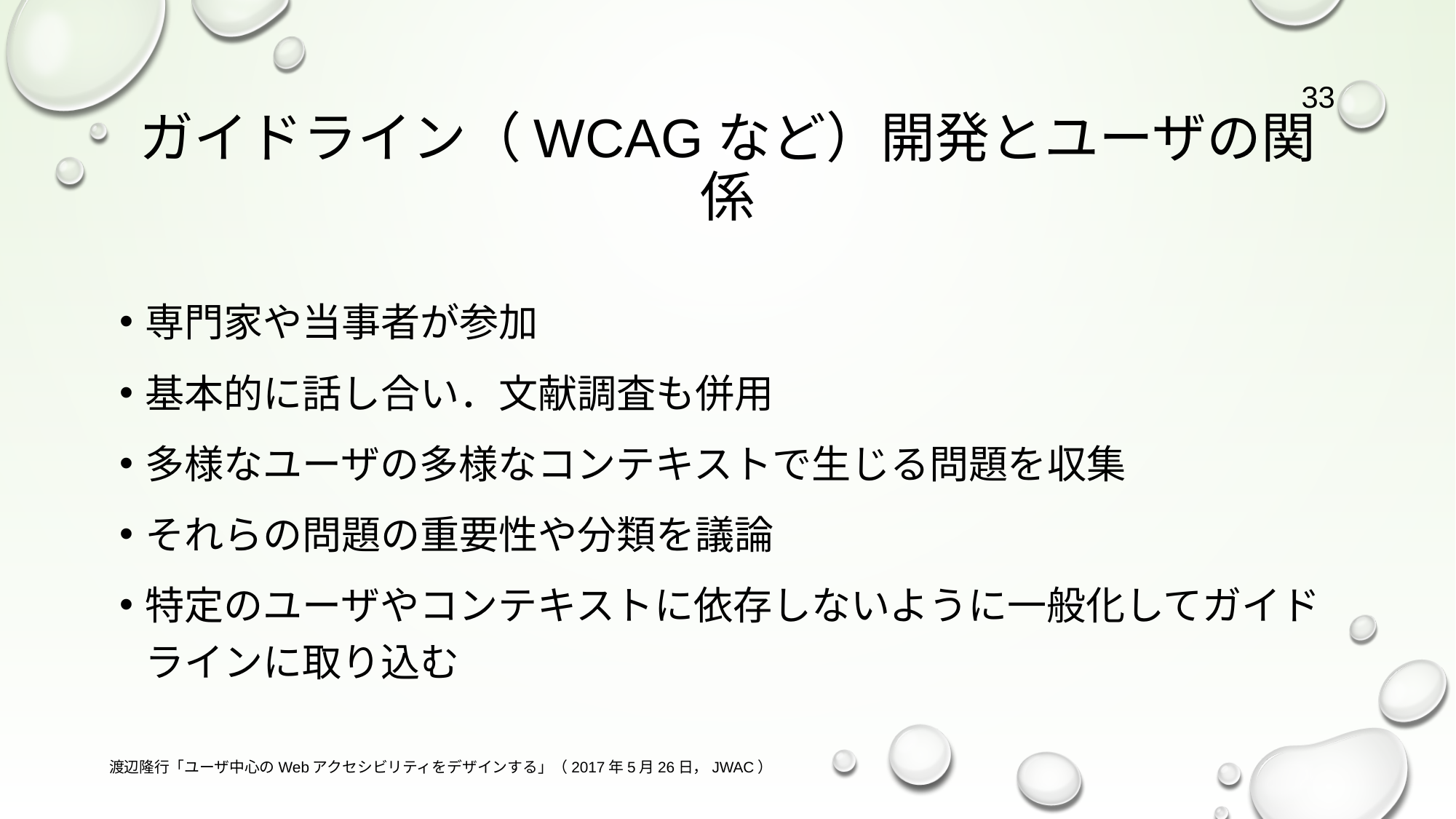

# ガイドライン（WCAGなど）開発とユーザの関係
33
専門家や当事者が参加
基本的に話し合い．文献調査も併用
多様なユーザの多様なコンテキストで生じる問題を収集
それらの問題の重要性や分類を議論
特定のユーザやコンテキストに依存しないように一般化してガイドラインに取り込む

渡辺隆行「ユーザ中心のWebアクセシビリティをデザインする」（2017年5月26日，JWAC）